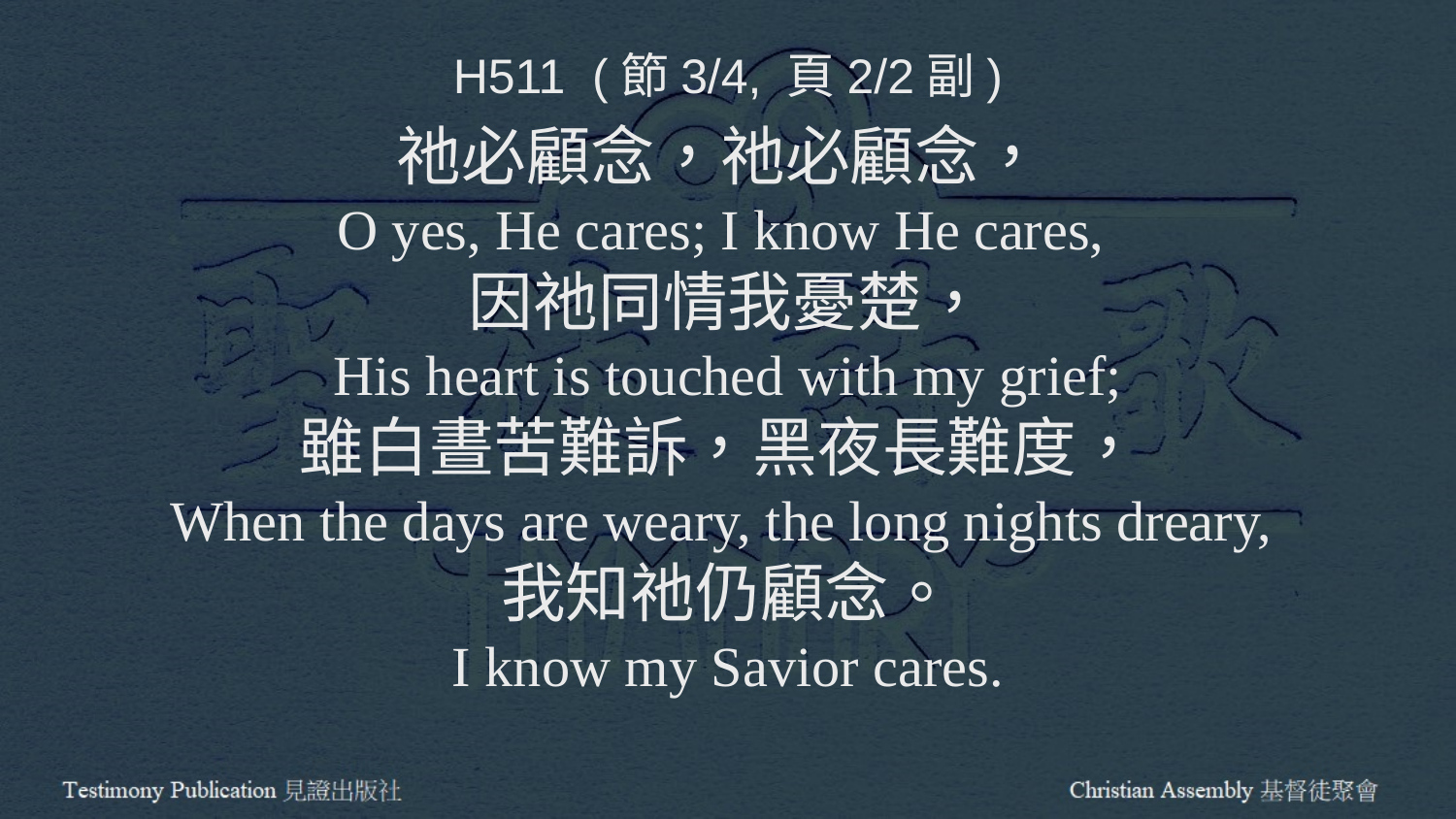

H511  (節3/4, 頁2/2副)
祂必顧念，祂必顧念，
O yes, He cares; I know He cares,
因祂同情我憂楚，
His heart is touched with my grief;
雖白晝苦難訴，黑夜長難度，
When the days are weary, the long nights dreary,
我知祂仍顧念。
I know my Savior cares.